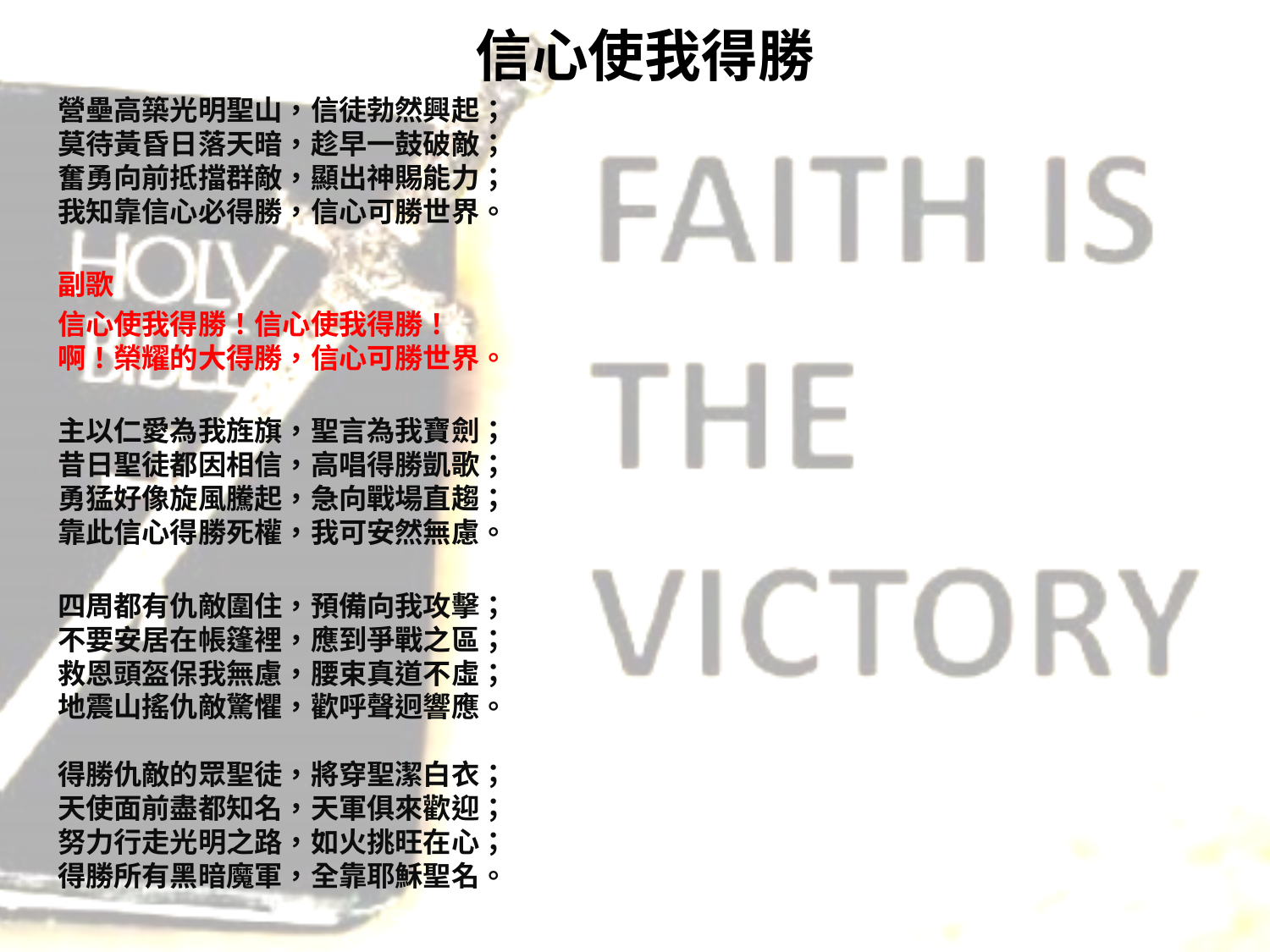

# 信心使我得勝
營壘高築光明聖山，信徒勃然興起；
莫待黃昏日落天暗，趁早一鼓破敵；
奮勇向前抵擋群敵，顯出神賜能力；
我知靠信心必得勝，信心可勝世界。
副歌
信心使我得勝！信心使我得勝！
啊！榮耀的大得勝，信心可勝世界。
主以仁愛為我旌旗，聖言為我寶劍；
昔日聖徒都因相信，高唱得勝凱歌；
勇猛好像旋風騰起，急向戰場直趨；
靠此信心得勝死權，我可安然無慮。
四周都有仇敵圍住，預備向我攻擊；
不要安居在帳篷裡，應到爭戰之區；
救恩頭盔保我無慮，腰束真道不虛；
地震山搖仇敵驚懼，歡呼聲迥響應。
得勝仇敵的眾聖徒，將穿聖潔白衣；
天使面前盡都知名，天軍俱來歡迎；
努力行走光明之路，如火挑旺在心；
得勝所有黑暗魔軍，全靠耶穌聖名。